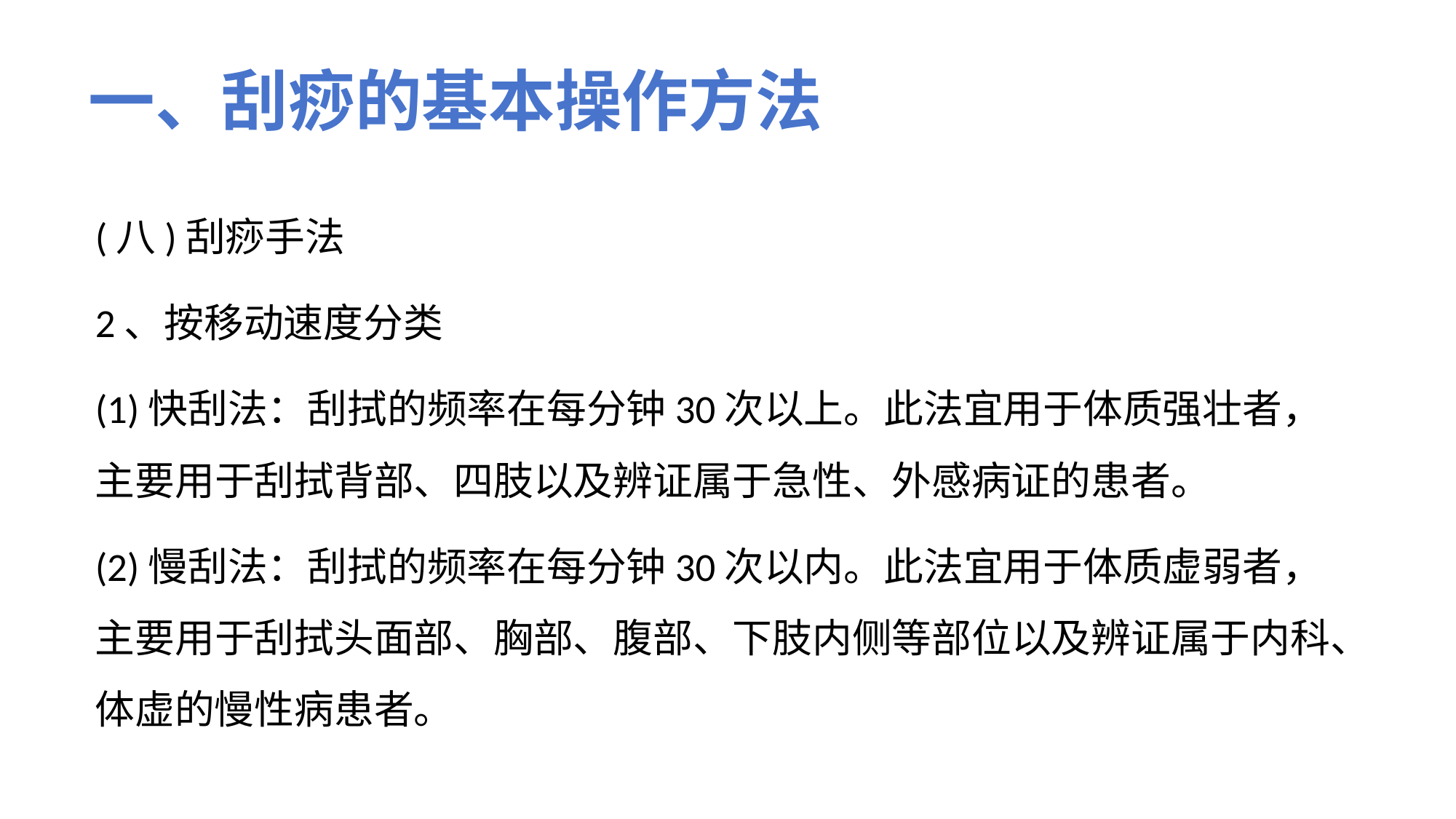

# 一、刮痧的基本操作方法
(八)刮痧手法
2、按移动速度分类
(1)快刮法：刮拭的频率在每分钟30次以上。此法宜用于体质强壮者，主要用于刮拭背部、四肢以及辨证属于急性、外感病证的患者。
(2)慢刮法：刮拭的频率在每分钟30次以内。此法宜用于体质虚弱者，主要用于刮拭头面部、胸部、腹部、下肢内侧等部位以及辨证属于内科、体虚的慢性病患者。